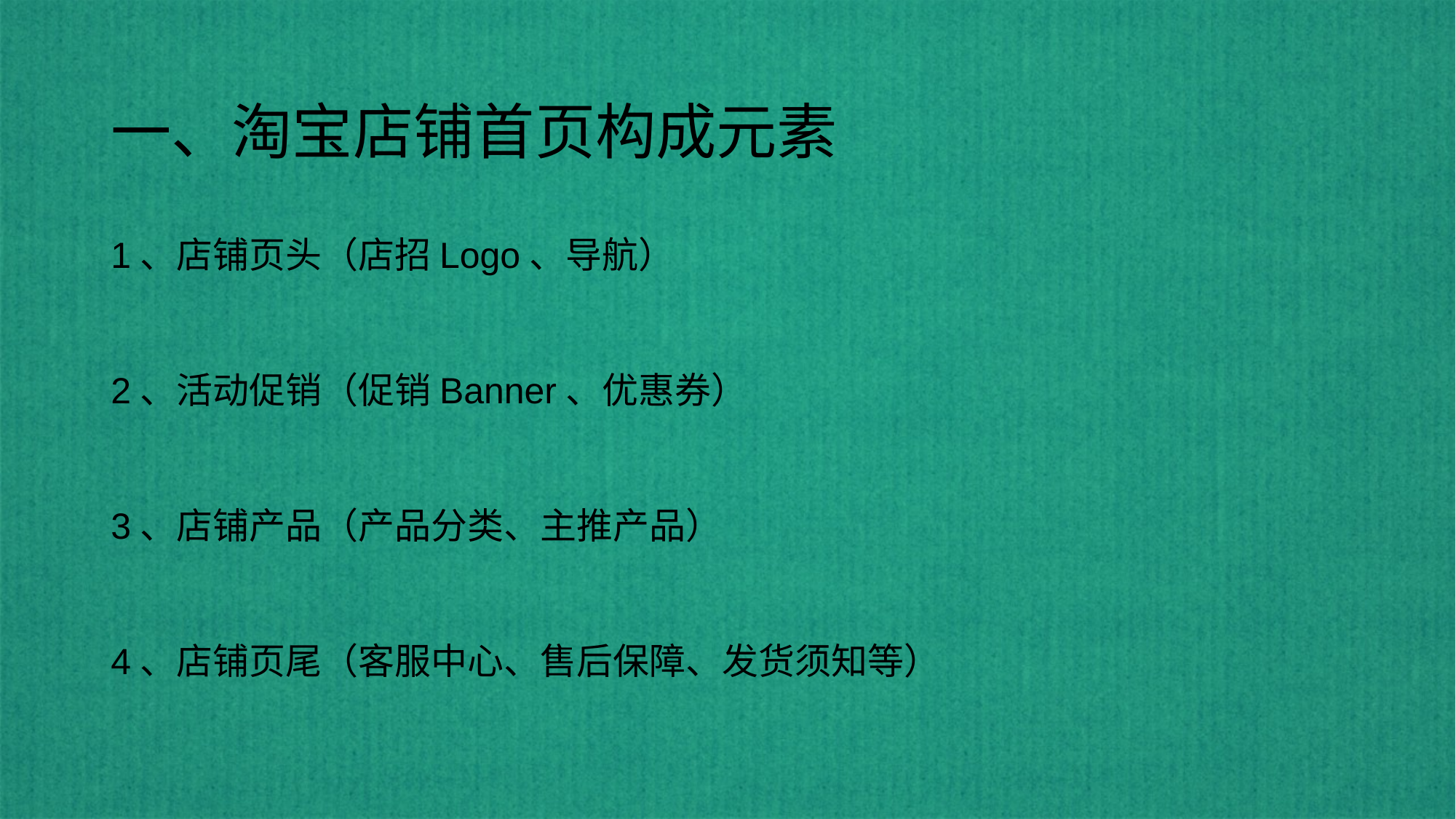

# 一、淘宝店铺首页构成元素
1、店铺页头（店招Logo、导航）

2、活动促销（促销Banner、优惠券）

3、店铺产品（产品分类、主推产品）

4、店铺页尾（客服中心、售后保障、发货须知等）